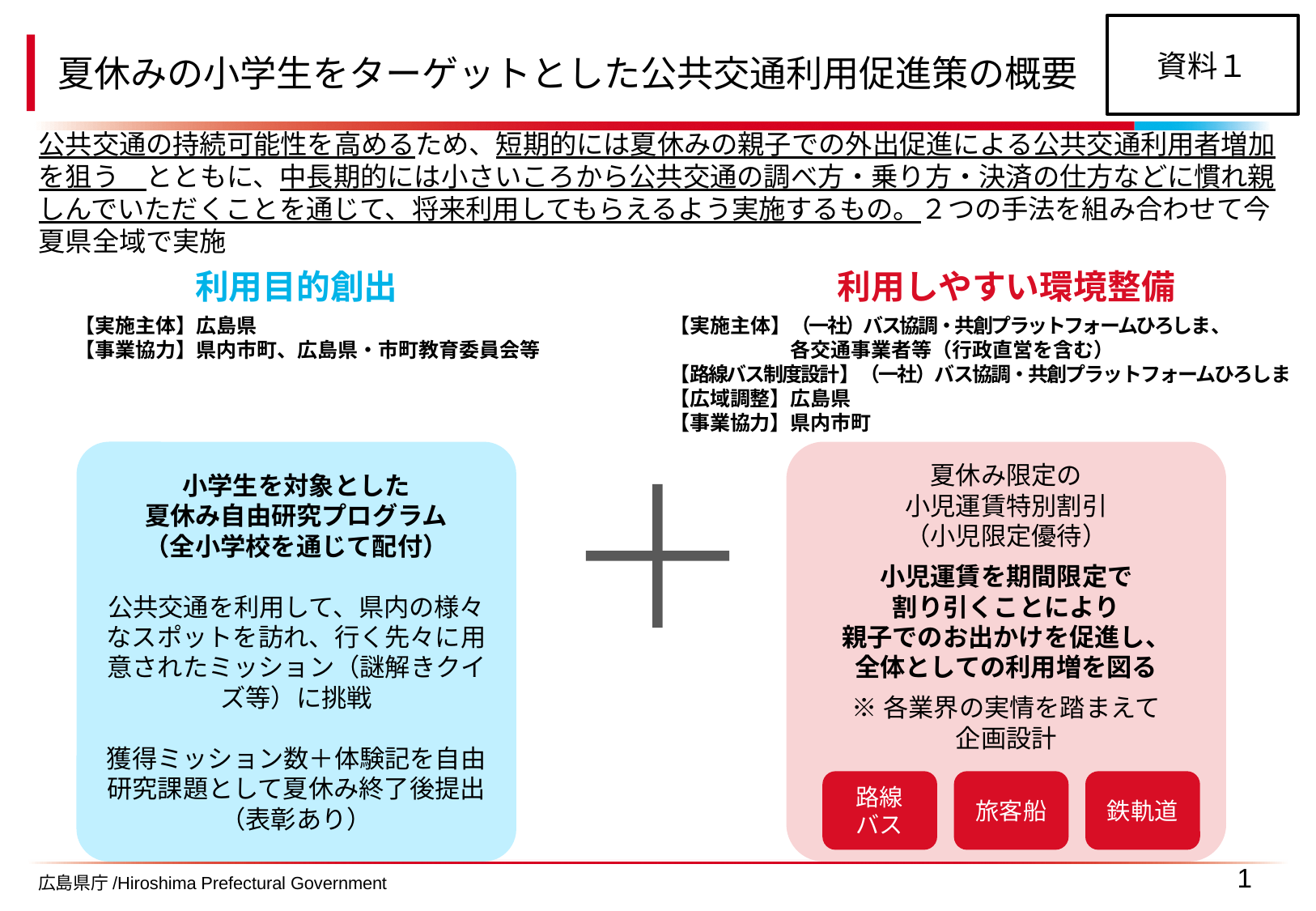

資料１
夏休みの小学生をターゲットとした公共交通利用促進策の概要
公共交通の持続可能性を高めるため、短期的には夏休みの親子での外出促進による公共交通利用者増加を狙う　とともに、中長期的には小さいころから公共交通の調べ方・乗り方・決済の仕方などに慣れ親しんでいただくことを通じて、将来利用してもらえるよう実施するもの。２つの手法を組み合わせて今夏県全域で実施
利用目的創出
利用しやすい環境整備
【実施主体】広島県
【事業協力】県内市町、広島県・市町教育委員会等
【実施主体】（一社）バス協調・共創プラットフォームひろしま、
　　　　　　各交通事業者等（行政直営を含む）
【路線バス制度設計】（一社）バス協調・共創プラットフォームひろしま
【広域調整】広島県
【事業協力】県内市町
小学生を対象とした
夏休み自由研究プログラム
（全小学校を通じて配付）

公共交通を利用して、県内の様々なスポットを訪れ、行く先々に用意されたミッション（謎解きクイズ等）に挑戦

獲得ミッション数＋体験記を自由研究課題として夏休み終了後提出（表彰あり）
夏休み限定の
小児運賃特別割引
（小児限定優待）
小児運賃を期間限定で
割り引くことにより
親子でのお出かけを促進し、
全体としての利用増を図る
※各業界の実情を踏まえて
企画設計

路線
バス
旅客船
鉄軌道